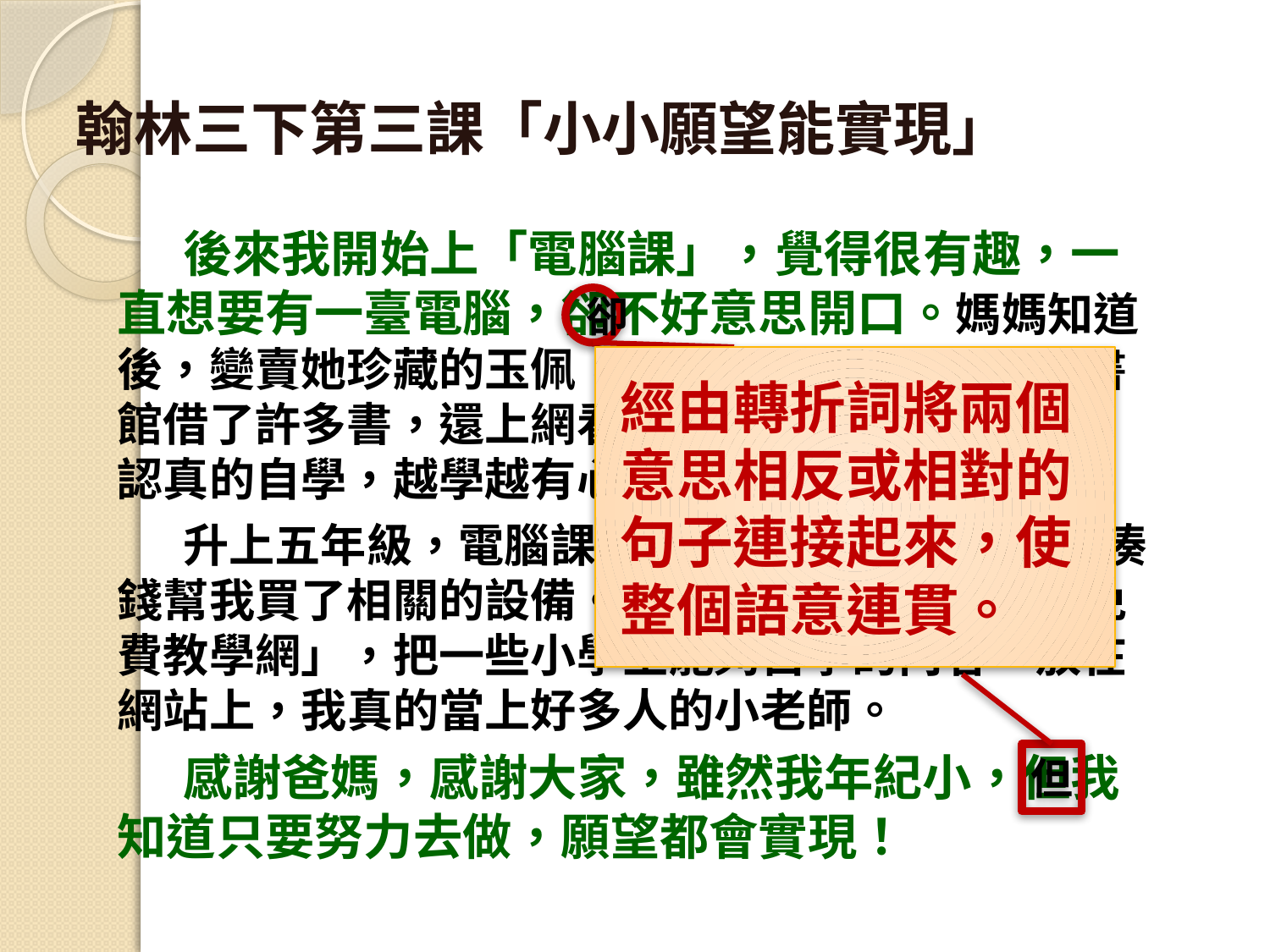

# 翰林三下第三課「小小願望能實現」
後來我開始上「電腦課」，覺得很有趣，一直想要有一臺電腦，卻不好意思開口。媽媽知道後，變賣她珍藏的玉佩，實現我的願望。我到圖書館借了許多書，還上網看了一些免費的程式教學，認真的自學，越學越有心得。
升上五年級，電腦課程已經學得不錯，媽媽又湊錢幫我買了相關的設備。六年級開始架設「安安免費教學網」，把一些小學生能夠自學的內容，放在網站上，我真的當上好多人的小老師。
感謝爸媽，感謝大家，雖然我年紀小，但我知道只要努力去做，願望都會實現！
卻
經由轉折詞將兩個意思相反或相對的句子連接起來，使整個語意連貫。
但